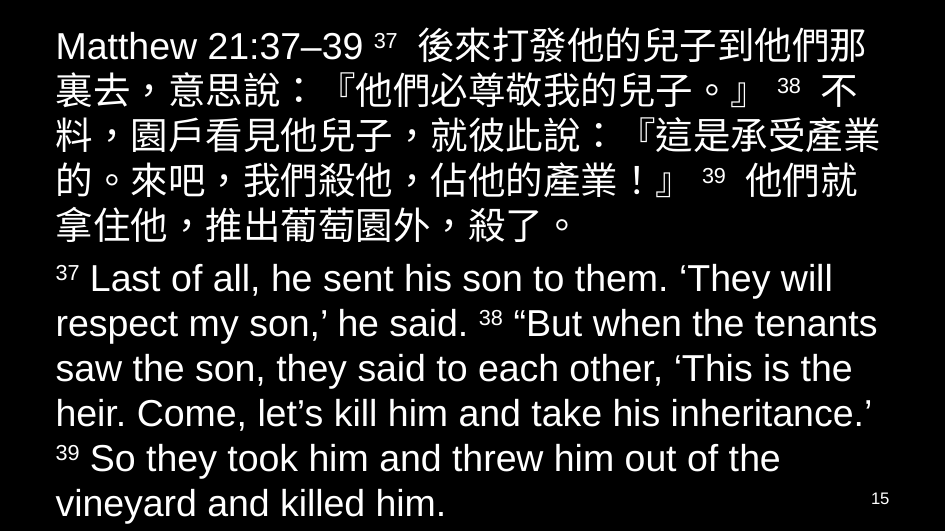

Matthew 21:37–39 37 後來打發他的兒子到他們那裏去，意思說：『他們必尊敬我的兒子。』38 不料，園戶看見他兒子，就彼此說：『這是承受產業的。來吧，我們殺他，佔他的產業！』39 他們就拿住他，推出葡萄園外，殺了。
37 Last of all, he sent his son to them. ‘They will respect my son,’ he said. 38 “But when the tenants saw the son, they said to each other, ‘This is the heir. Come, let’s kill him and take his inheritance.’ 39 So they took him and threw him out of the vineyard and killed him.

15